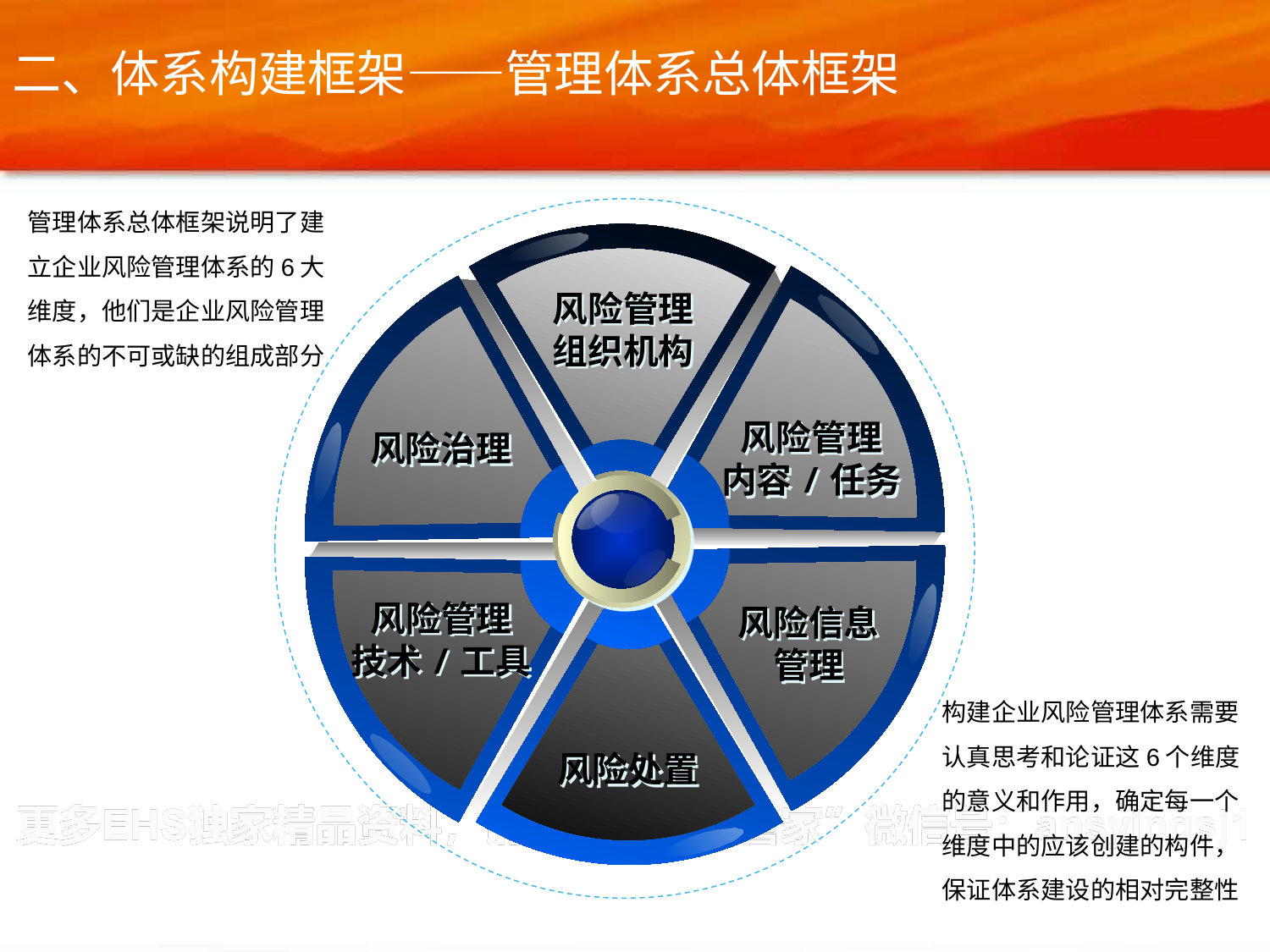

二、体系构建框架——管理体系总体框架
管理体系总体框架说明了建立企业风险管理体系的6大维度，他们是企业风险管理体系的不可或缺的组成部分

风险管理
组织机构
风险管理
内容/任务
风险治理
风险管理
技术/工具
风险信息
管理
构建企业风险管理体系需要认真思考和论证这6个维度的意义和作用，确定每一个维度中的应该创建的构件，保证体系建设的相对完整性
风险处置